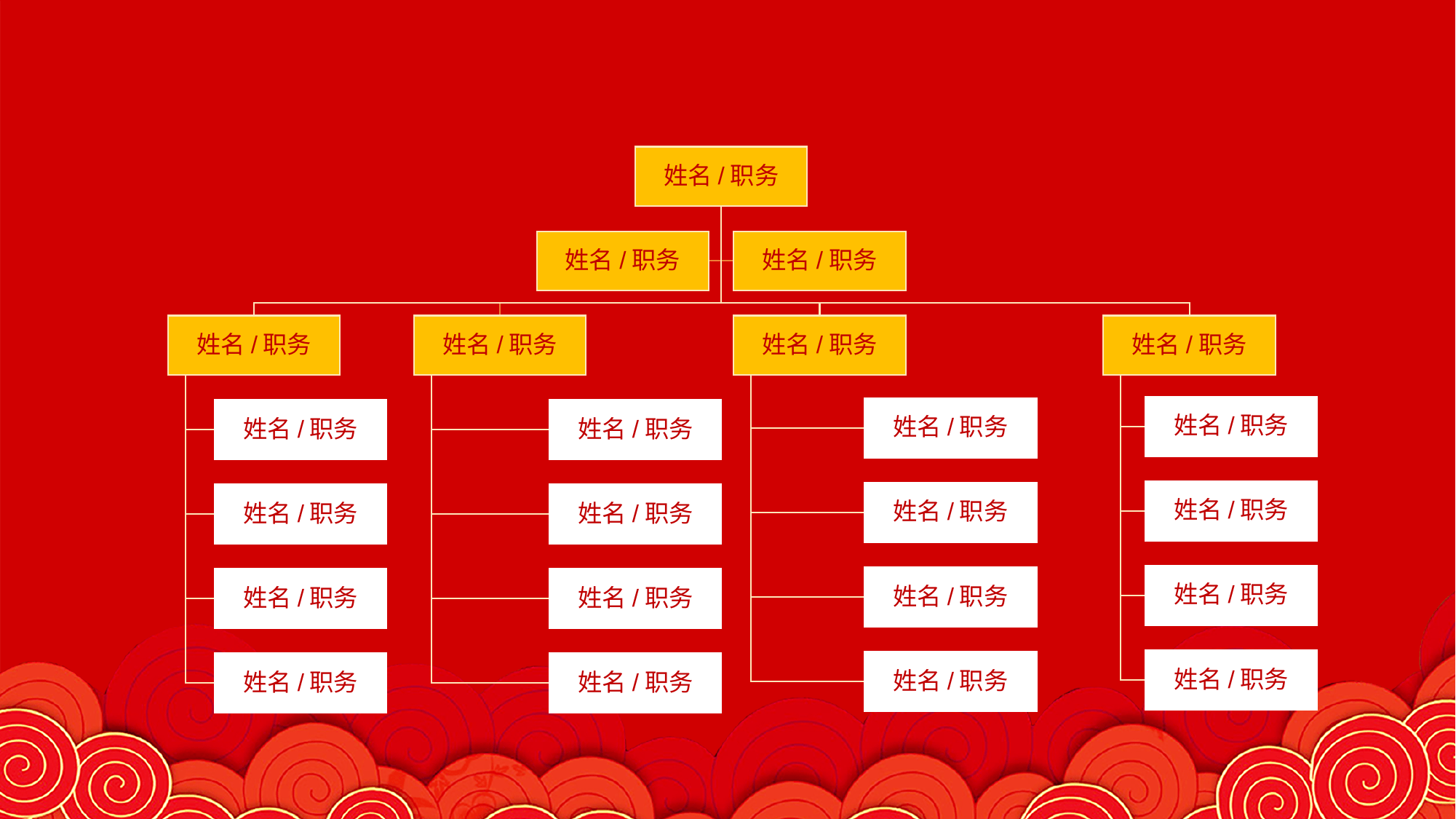

姓名/职务
姓名/职务
姓名/职务
姓名/职务
姓名/职务
姓名/职务
姓名/职务
姓名/职务
姓名/职务
姓名/职务
姓名/职务
姓名/职务
姓名/职务
姓名/职务
姓名/职务
姓名/职务
姓名/职务
姓名/职务
姓名/职务
姓名/职务
姓名/职务
姓名/职务
姓名/职务